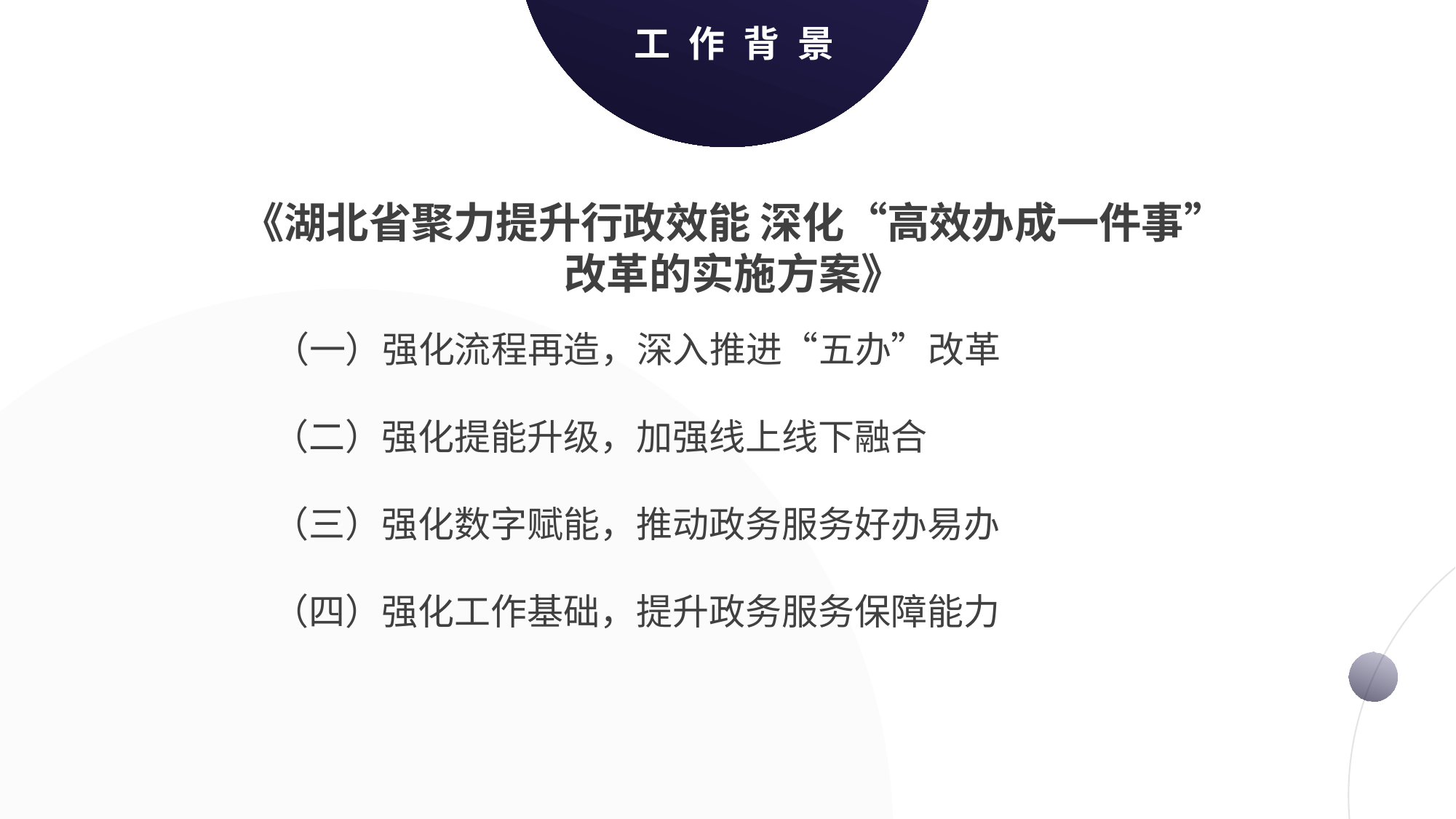

工作背景

《湖北省聚力提升行政效能 深化“高效办成一件事”改革的实施方案》

     （一）强化流程再造，深入推进“五办”改革

    （二）强化提能升级，加强线上线下融合

    （三）强化数字赋能，推动政务服务好办易办

    （四）强化工作基础，提升政务服务保障能力